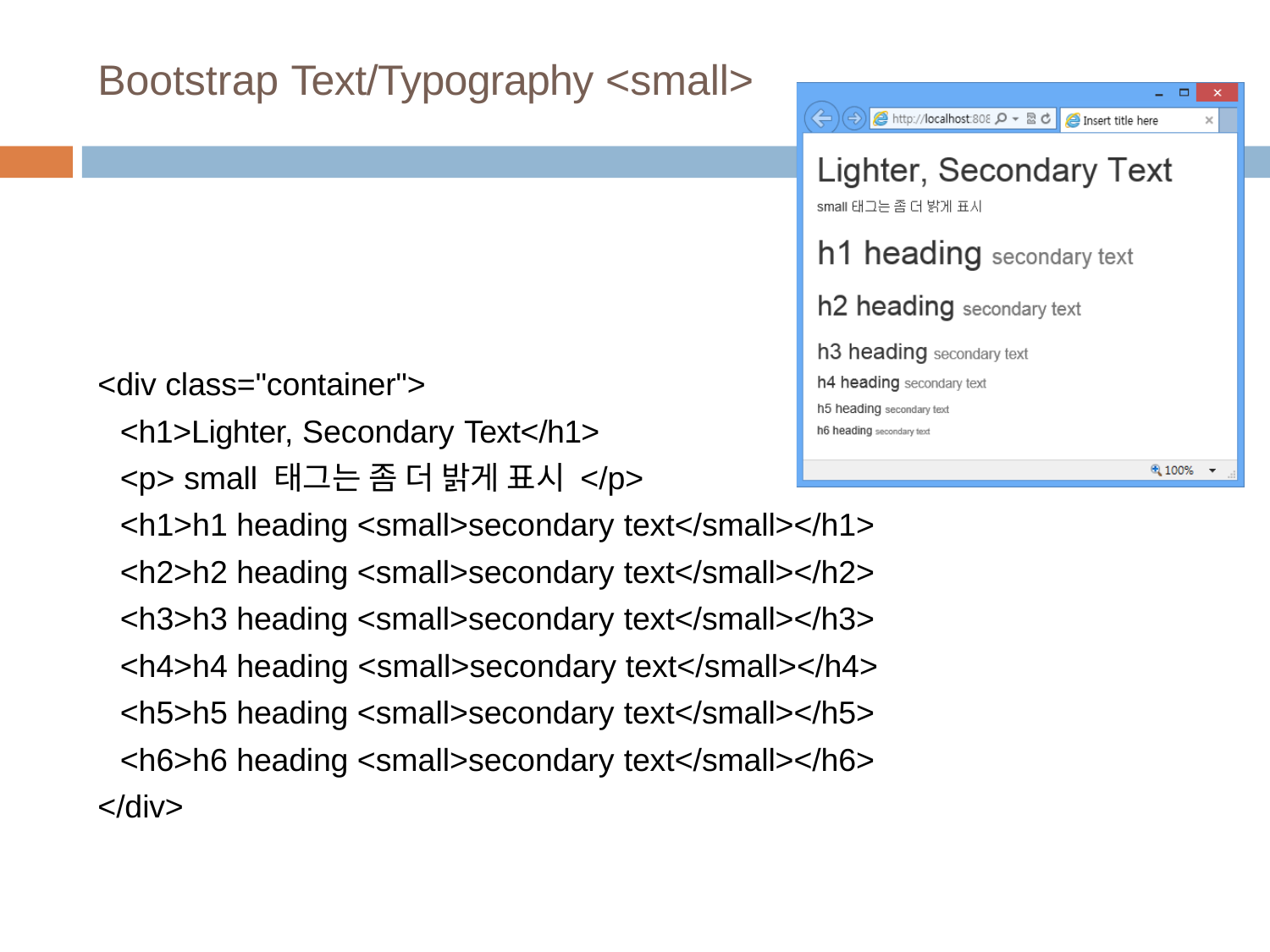

# Bootstrap Text/Typography <small>

<div class="container">
<h1>Lighter, Secondary Text</h1>
<p> small 태그는 좀 더 밝게 표시 </p>
<h1>h1 heading <small>secondary text</small></h1>
<h2>h2 heading <small>secondary text</small></h2>
<h3>h3 heading <small>secondary text</small></h3>
<h4>h4 heading <small>secondary text</small></h4>
<h5>h5 heading <small>secondary text</small></h5>
<h6>h6 heading <small>secondary text</small></h6>
</div>